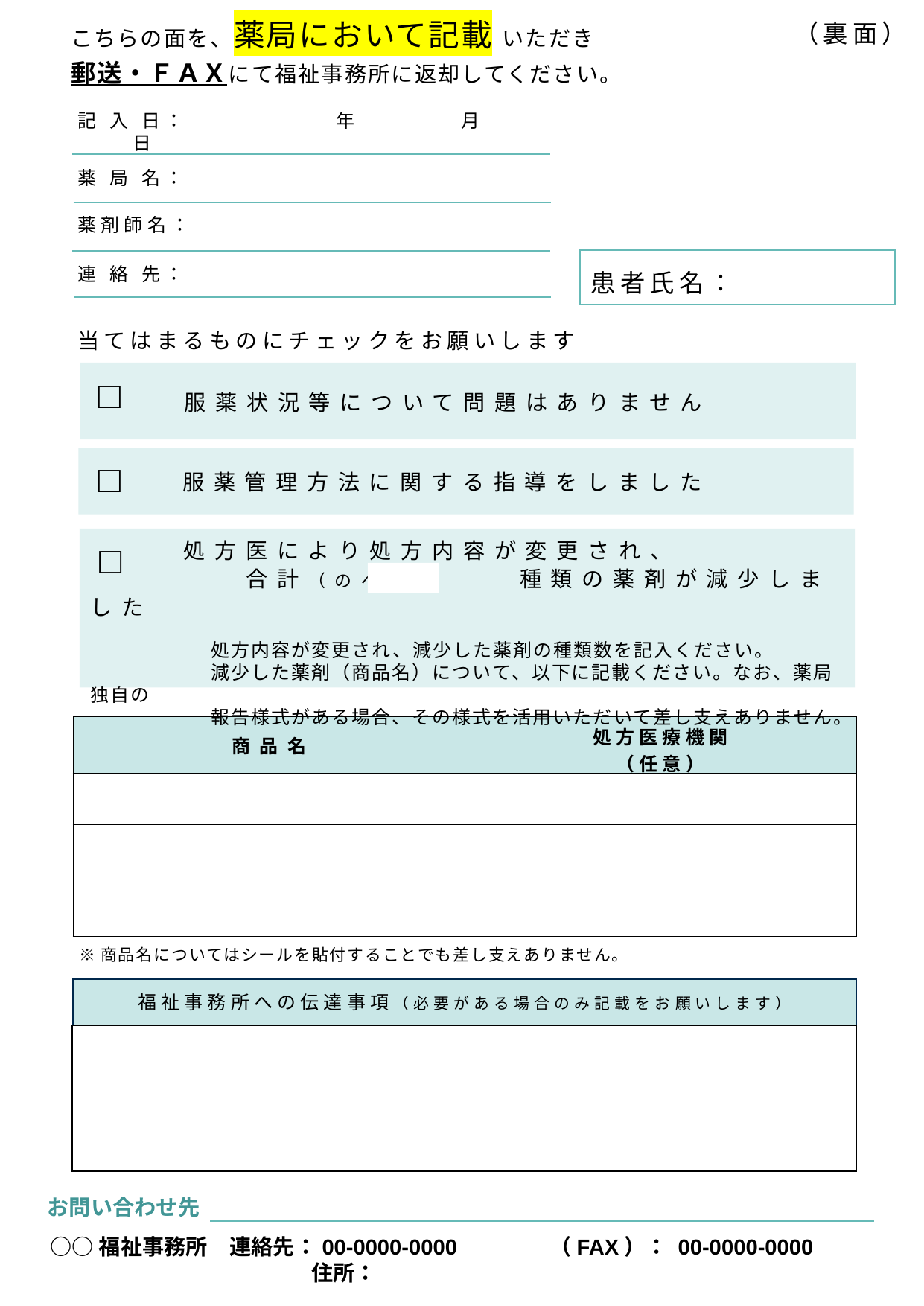

こちらの面を、薬局において記載 いただき
郵送・ＦＡＸにて福祉事務所に返却してください。
（裏面）

記 入 日：　　　 　　　年　　 　　月　　　 　日
薬 局 名：
薬剤師名：

連 絡 先：
患者氏名：
当てはまるものにチェックをお願いします
　　　服薬状況等について問題はありません
□
　　　服薬管理方法に関する指導をしました
□
　　　処方医により処方内容が変更され、
　　　　　合計（のべ）　　　　種類の薬剤が減少しました
　　　　　　処方内容が変更され、減少した薬剤の種類数を記入ください。
　　　　　　減少した薬剤（商品名）について、以下に記載ください。なお、薬局独自の
　　　　　　報告様式がある場合、その様式を活用いただいて差し支えありません。
□

| 商品名 | 処方医療機関 （任意） |
| --- | --- |
|  |  |
|  |  |
|  |  |
※商品名についてはシールを貼付することでも差し支えありません。
福祉事務所への伝達事項（必要がある場合のみ記載をお願いします）

お問い合わせ先
○○福祉事務所　連絡先：00-0000-0000　　　　（FAX）： 00-0000-0000
　　　　　　　　　　　　住所：